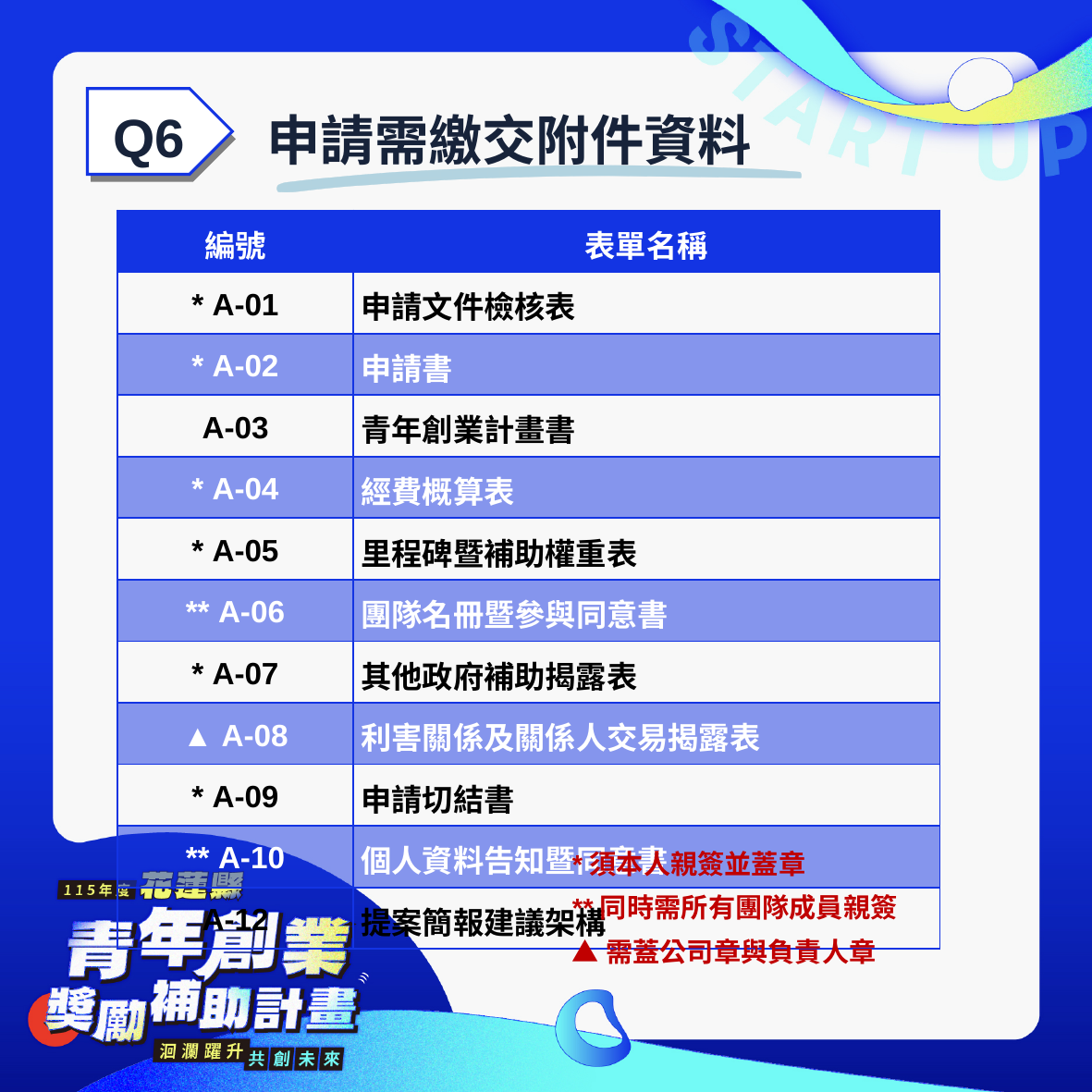

申請需繳交附件資料
Q6

| 編號 | 表單名稱 |
| --- | --- |
| \* A-01 | 申請文件檢核表 |
| \* A-02 | 申請書 |
| A-03 | 青年創業計畫書 |
| \* A-04 | 經費概算表 |
| \* A-05 | 里程碑暨補助權重表 |
| \*\* A-06 | 團隊名冊暨參與同意書 |
| \* A-07 | 其他政府補助揭露表 |
| ▲ A-08 | 利害關係及關係人交易揭露表 |
| \* A-09 | 申請切結書 |
| \*\* A-10 | 個人資料告知暨同意書 |
| A-12 | 提案簡報建議架構 |
*須本人親簽並蓋章
**同時需所有團隊成員親簽
▲需蓋公司章與負責人章